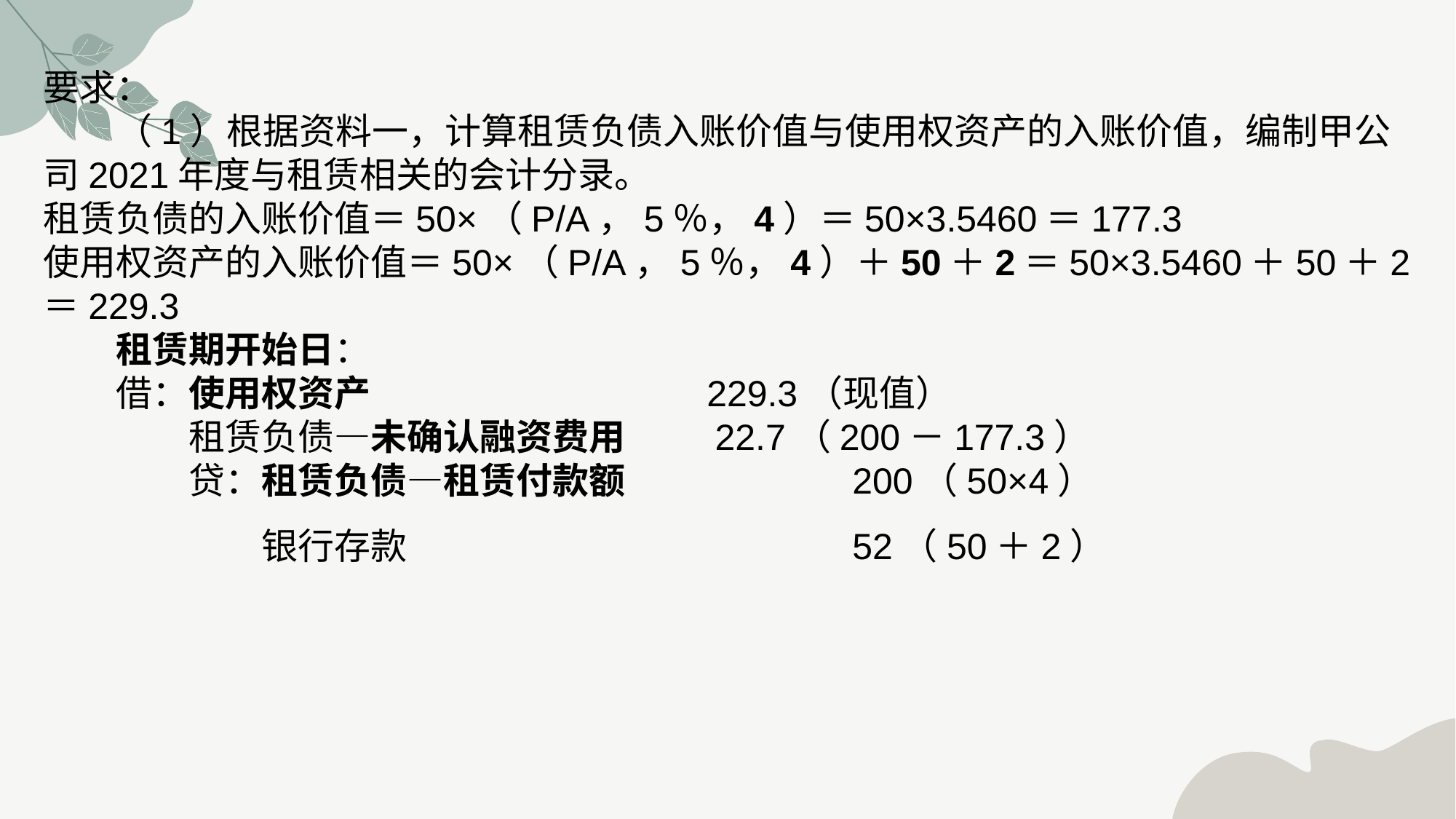

要求：　　（1）根据资料一，计算租赁负债入账价值与使用权资产的入账价值，编制甲公司2021年度与租赁相关的会计分录。租赁负债的入账价值＝50×（P/A，5％，4）＝50×3.5460＝177.3使用权资产的入账价值＝50×（P/A，5％，4）＋50＋2＝50×3.5460＋50＋2＝229.3　　租赁期开始日：　　借：使用权资产　　　　　　　　　229.3（现值）　　　　租赁负债—未确认融资费用　　 22.7（200－177.3）　　　　贷：租赁负债—租赁付款额　　　　　　200（50×4）　　　　　　银行存款　　　　　　　　　　　　52（50＋2）